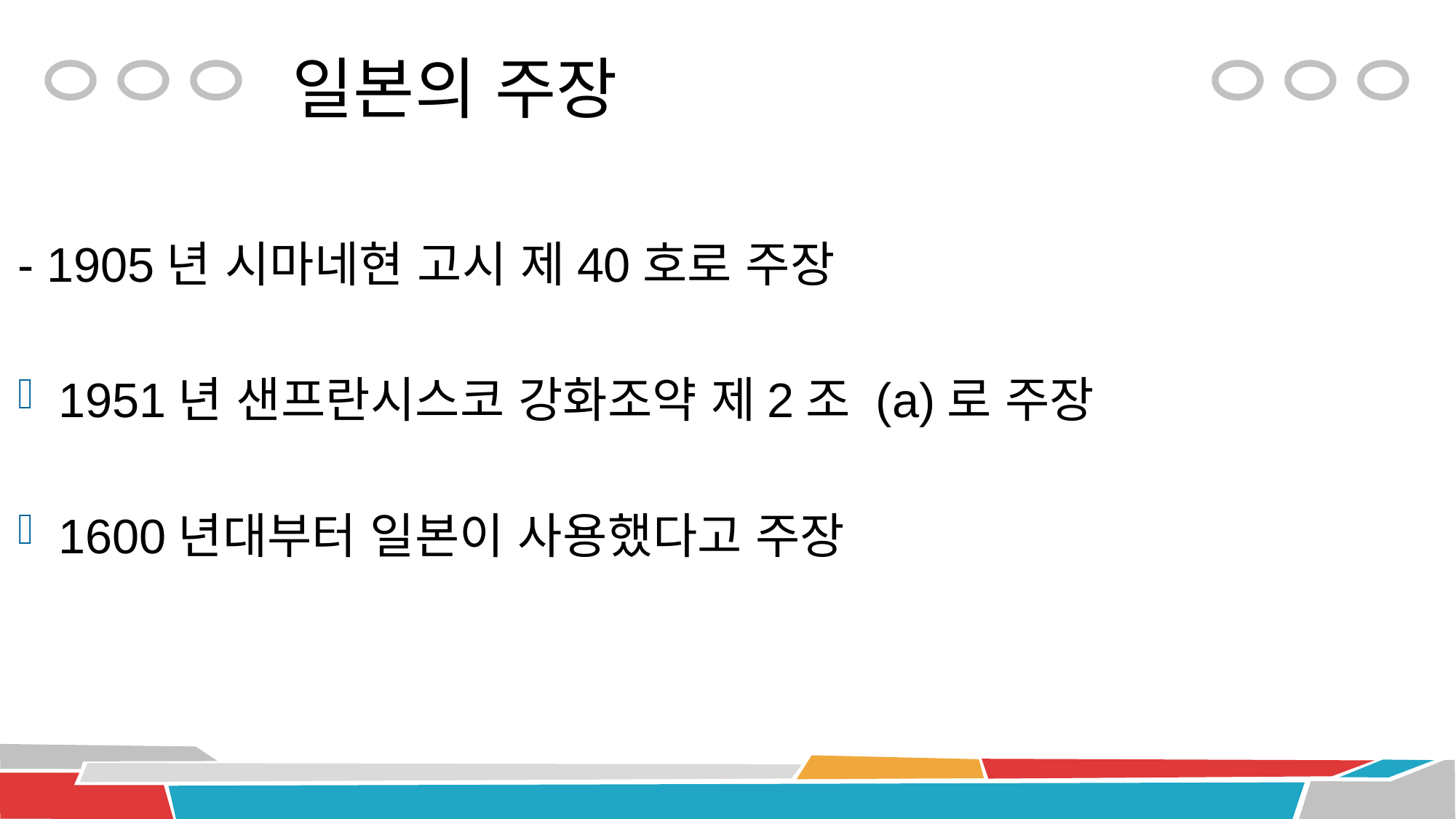

# 일본의 주장
- 1905년 시마네현 고시 제40호로 주장

1951년 샌프란시스코 강화조약 제2조 (a)로 주장

1600년대부터 일본이 사용했다고 주장